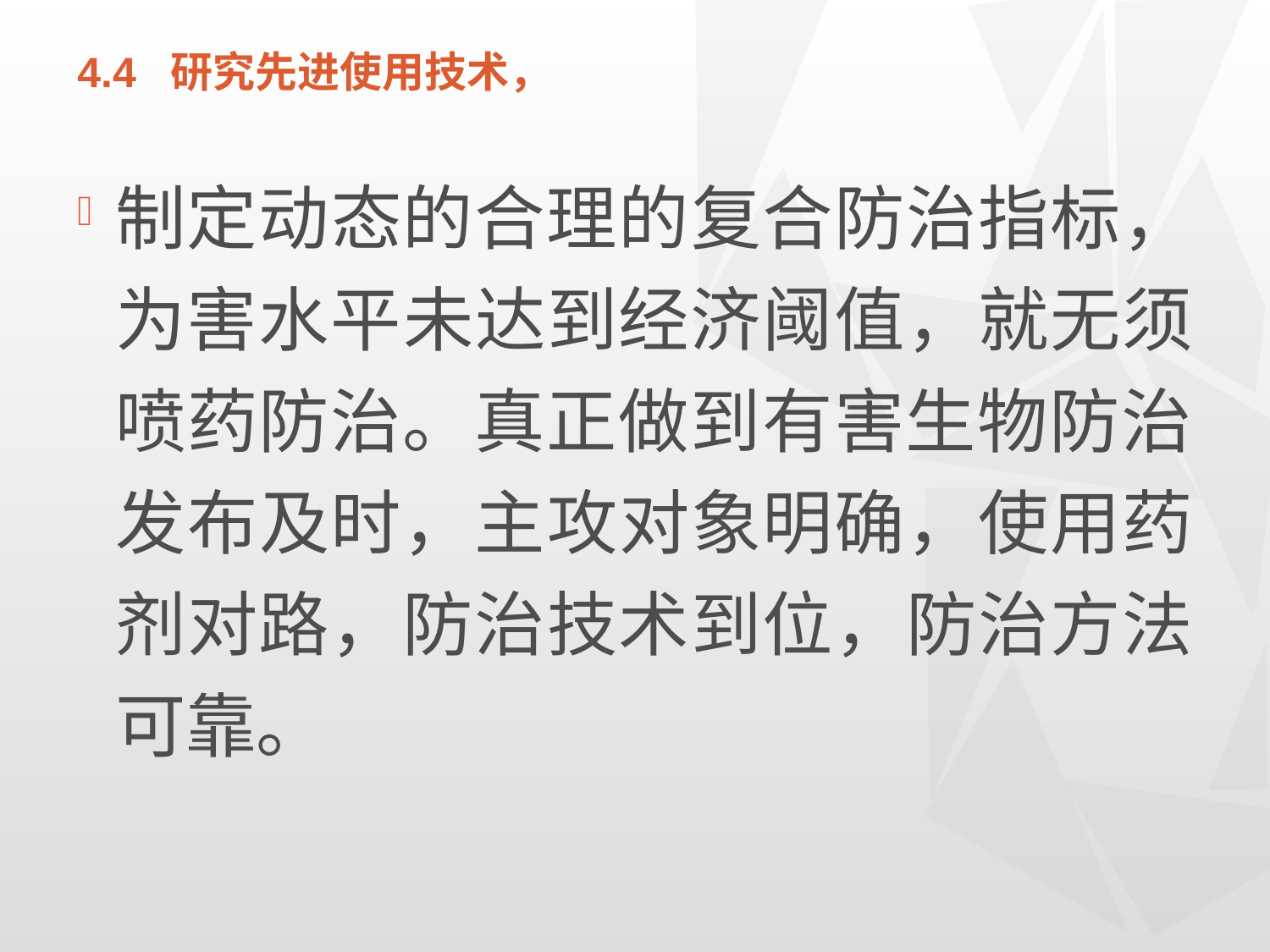

# 4.4  研究先进使用技术，
制定动态的合理的复合防治指标，为害水平未达到经济阈值，就无须喷药防治。真正做到有害生物防治发布及时，主攻对象明确，使用药剂对路，防治技术到位，防治方法可靠。